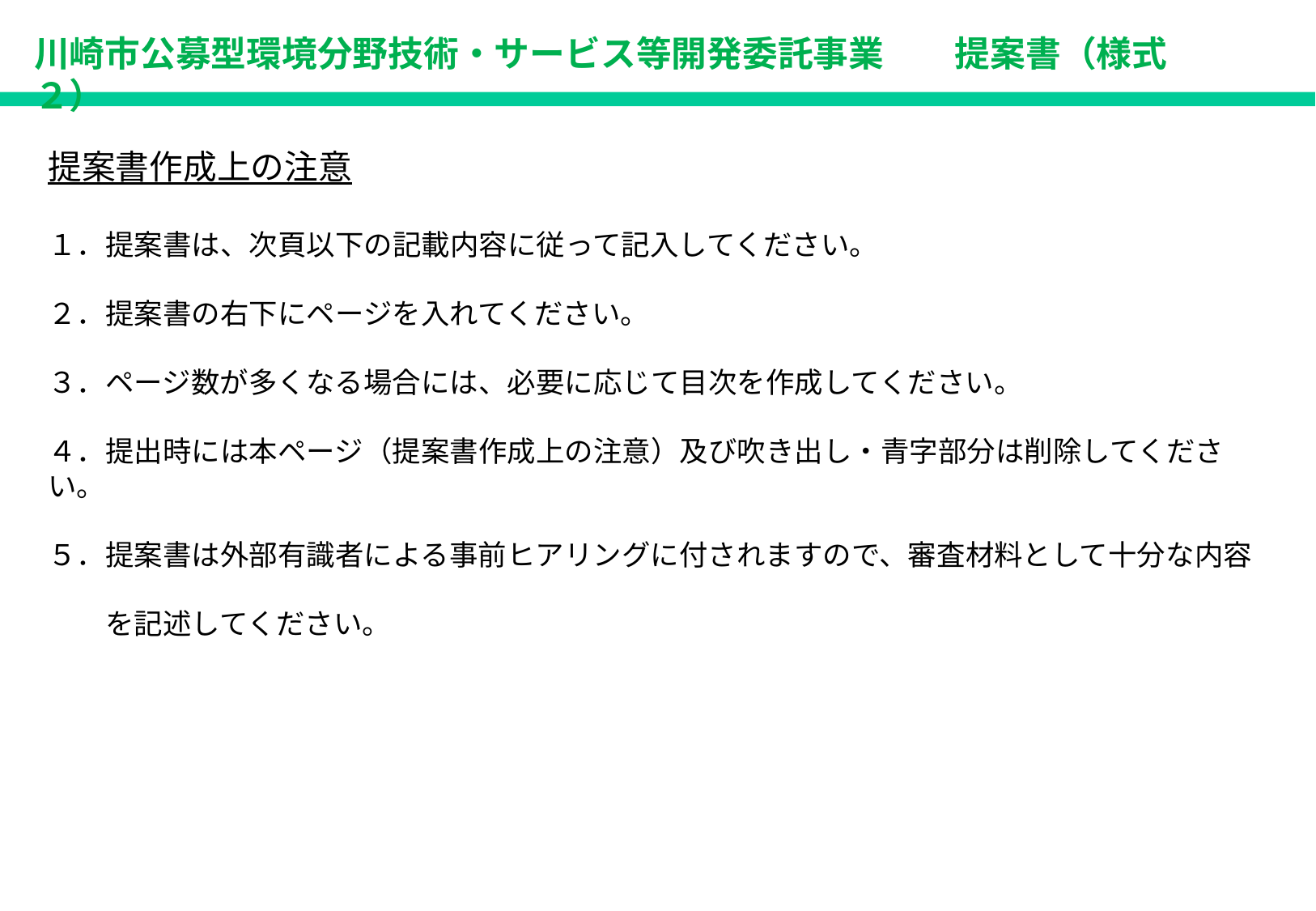

川崎市公募型環境分野技術・サービス等開発委託事業　　提案書（様式２）
提案書作成上の注意

１．提案書は、次頁以下の記載内容に従って記入してください。

２．提案書の右下にページを入れてください。

３．ページ数が多くなる場合には、必要に応じて目次を作成してください。

４．提出時には本ページ（提案書作成上の注意）及び吹き出し・青字部分は削除してください。

５．提案書は外部有識者による事前ヒアリングに付されますので、審査材料として十分な内容
　　を記述してください。